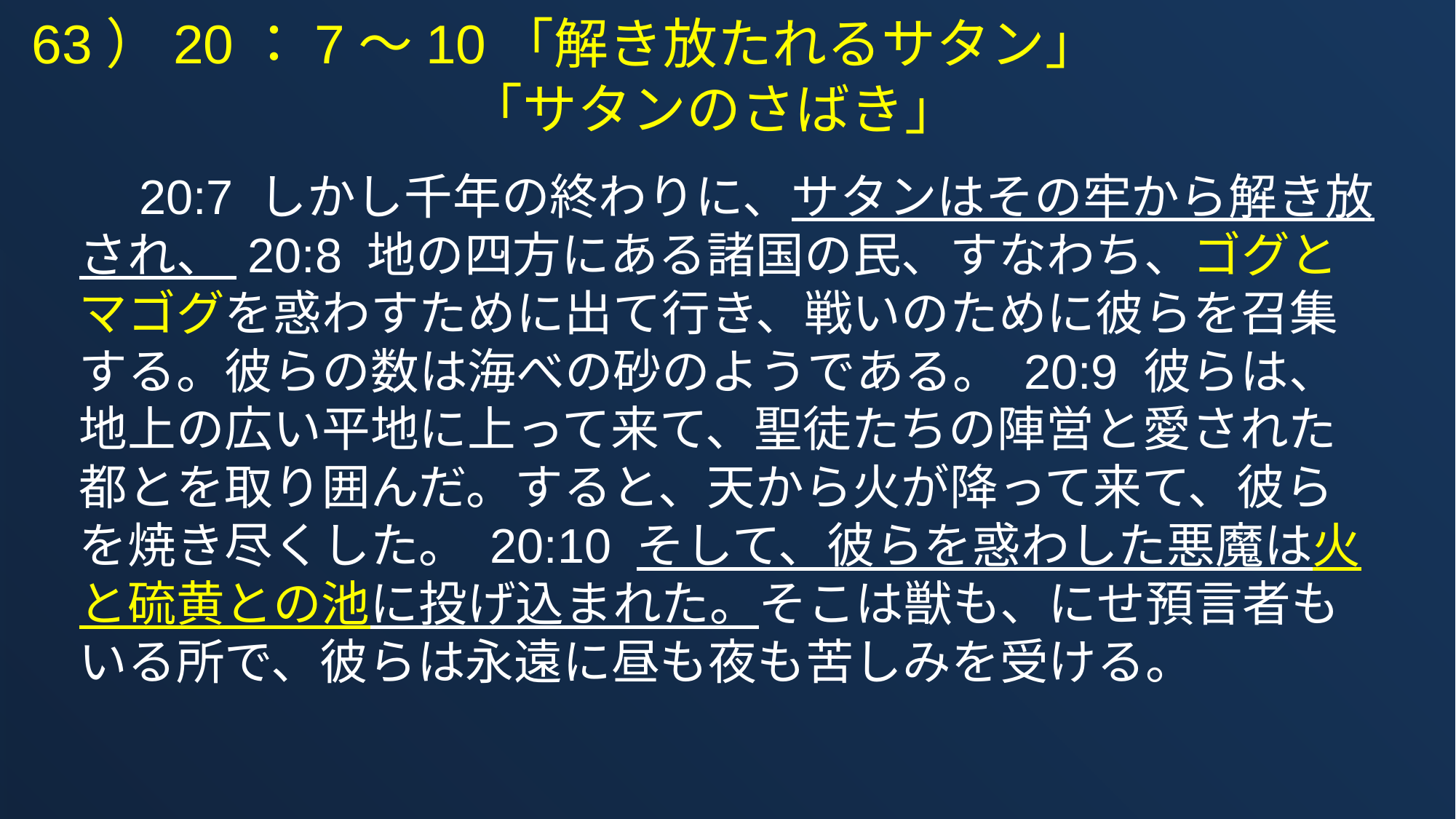

63）20：7～10「解き放たれるサタン」
　　　　　　　　「サタンのさばき」
　20:7 しかし千年の終わりに、サタンはその牢から解き放され、 20:8 地の四方にある諸国の民、すなわち、ゴグとマゴグを惑わすために出て行き、戦いのために彼らを召集する。彼らの数は海べの砂のようである。 20:9 彼らは、地上の広い平地に上って来て、聖徒たちの陣営と愛された都とを取り囲んだ。すると、天から火が降って来て、彼らを焼き尽くした。 20:10 そして、彼らを惑わした悪魔は火と硫黄との池に投げ込まれた。そこは獣も、にせ預言者もいる所で、彼らは永遠に昼も夜も苦しみを受ける。